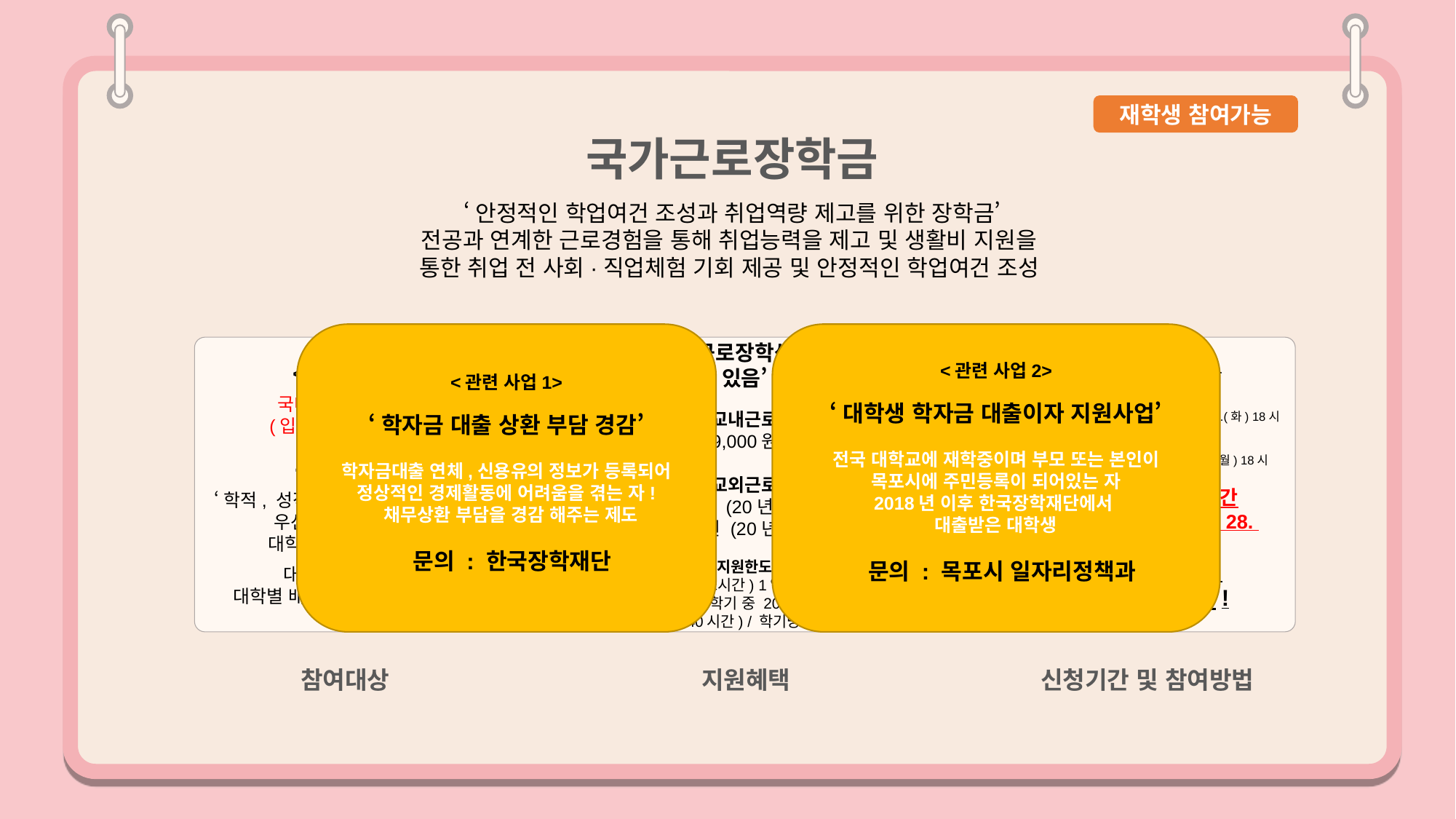

국가근로장학금

‘안정적인 학업여건 조성과 취업역량 제고를 위한 장학금’
전공과 연계한 근로경험을 통해 취업능력을 제고 및 생활비 지원을
통한 취업 전 사회·직업체험 기회 제공 및 안정적인 학업여건 조성

재학생 참여가능

<관련 사업1>

‘학자금 대출 상환 부담 경감’

학자금대출 연체,신용유의 정보가 등록되어 정상적인 경제활동에 어려움을 겪는 자!
 채무상환 부담을 경감 해주는 제도

 문의 : 한국장학재단

<관련 사업2>

‘대학생 학자금 대출이자 지원사업’

전국 대학교에 재학중이며 부모 또는 본인이 목포시에 주민등록이 되어있는 자
2018년 이후 한국장학재단에서
대출받은 대학생

 문의 : 목포시 일자리정책과

<추천대상>

국내 대학 재학생
(입학예정자 포함)

<선발기준>

‘학적, 성적, 소득요건 만족한 자
우선선발 기준고려
 대학 자체기준을 수립

대학생을 심사,
대학별 배정예산 내에서 선발
‘국가 근로장학생이 될 수 있음’

<교내근로>
9,000원

<교외근로>
10,500원 (20년 1~2월)
11,150원 (20년 3월~)

<지원한도>
(최대근로시간) 1일 8시간
주당 학기 중 20시간
(방학 중 40시간) / 학기당 450시간

20년 1학기 사업기간
2020. 3. 1. ~ 2020. 8. 31.

1차 신청기간
2019. 11. 19.(화) 9시  ~ 2019. 12. 17.(화) 18시

2차 신청기간
2020. 2. 3.(월) 9시 ~ 2020. 3. 23.(월) 18시

20년 2학기 사업기간
2020. 9. 1. ~ 2021. 2. 28.

‘한국장학재단’
사이트에서 신청!

참여대상
지원혜택
신청기간 및 참여방법